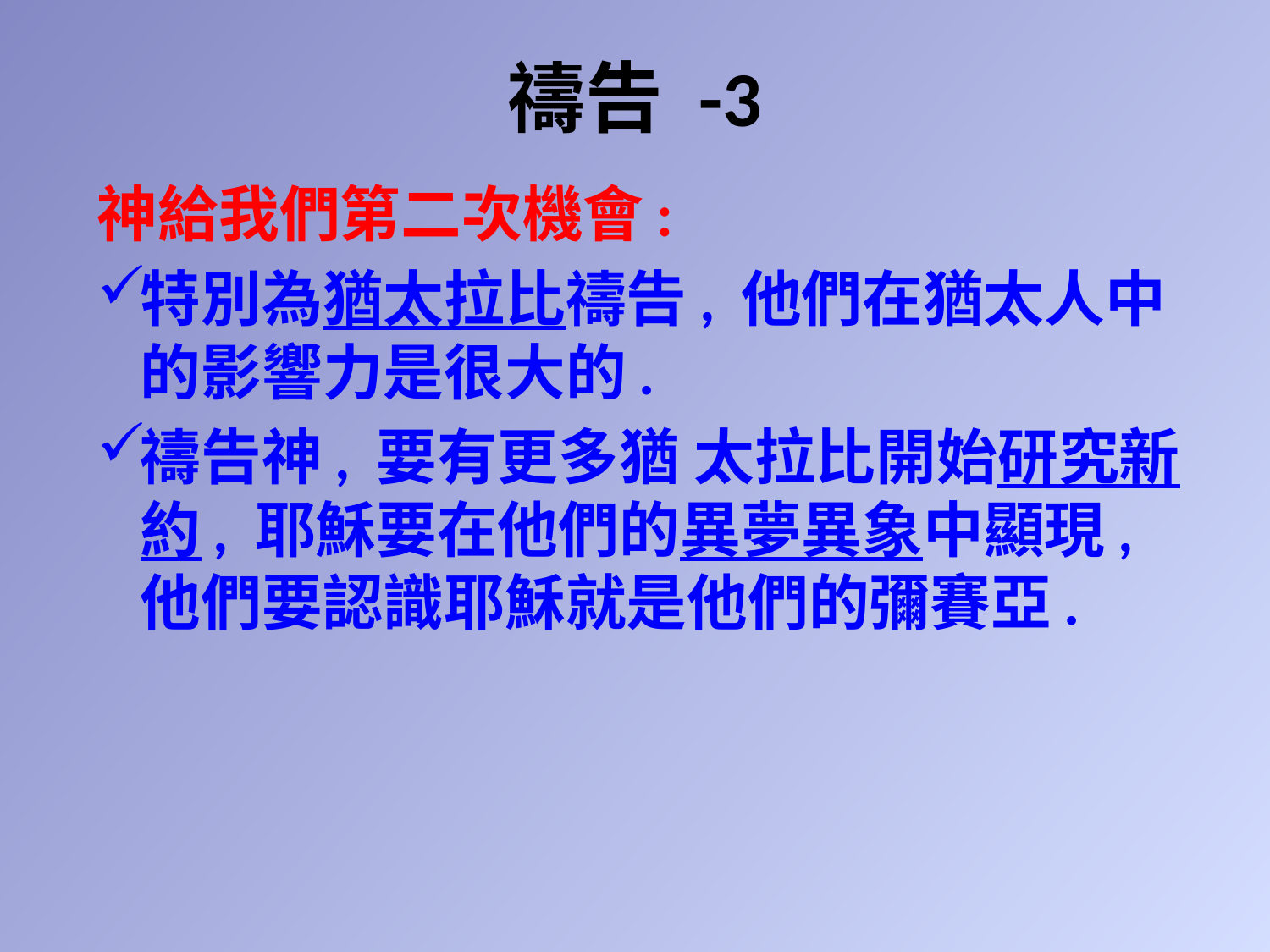

# 禱告 -3
神給我們第二次機會:
特別為猶太拉比禱告, 他們在猶太人中的影響力是很大的.
禱告神, 要有更多猶 太拉比開始研究新約, 耶穌要在他們的異夢異象中顯現, 他們要認識耶穌就是他們的彌賽亞.